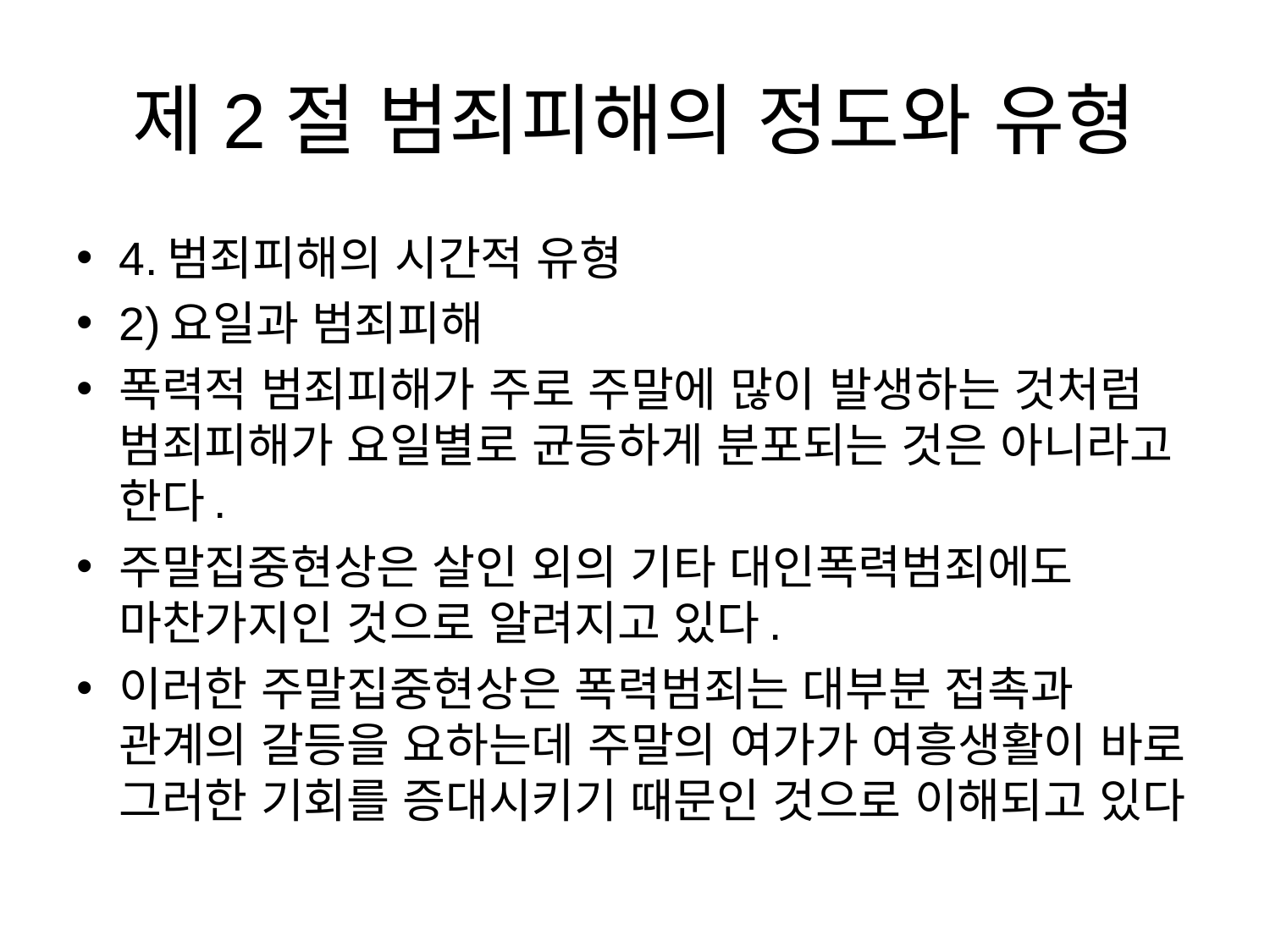

# 제2절 범죄피해의 정도와 유형
4.범죄피해의 시간적 유형
2)요일과 범죄피해
폭력적 범죄피해가 주로 주말에 많이 발생하는 것처럼 범죄피해가 요일별로 균등하게 분포되는 것은 아니라고 한다.
주말집중현상은 살인 외의 기타 대인폭력범죄에도 마찬가지인 것으로 알려지고 있다.
이러한 주말집중현상은 폭력범죄는 대부분 접촉과 관계의 갈등을 요하는데 주말의 여가가 여흥생활이 바로 그러한 기회를 증대시키기 때문인 것으로 이해되고 있다